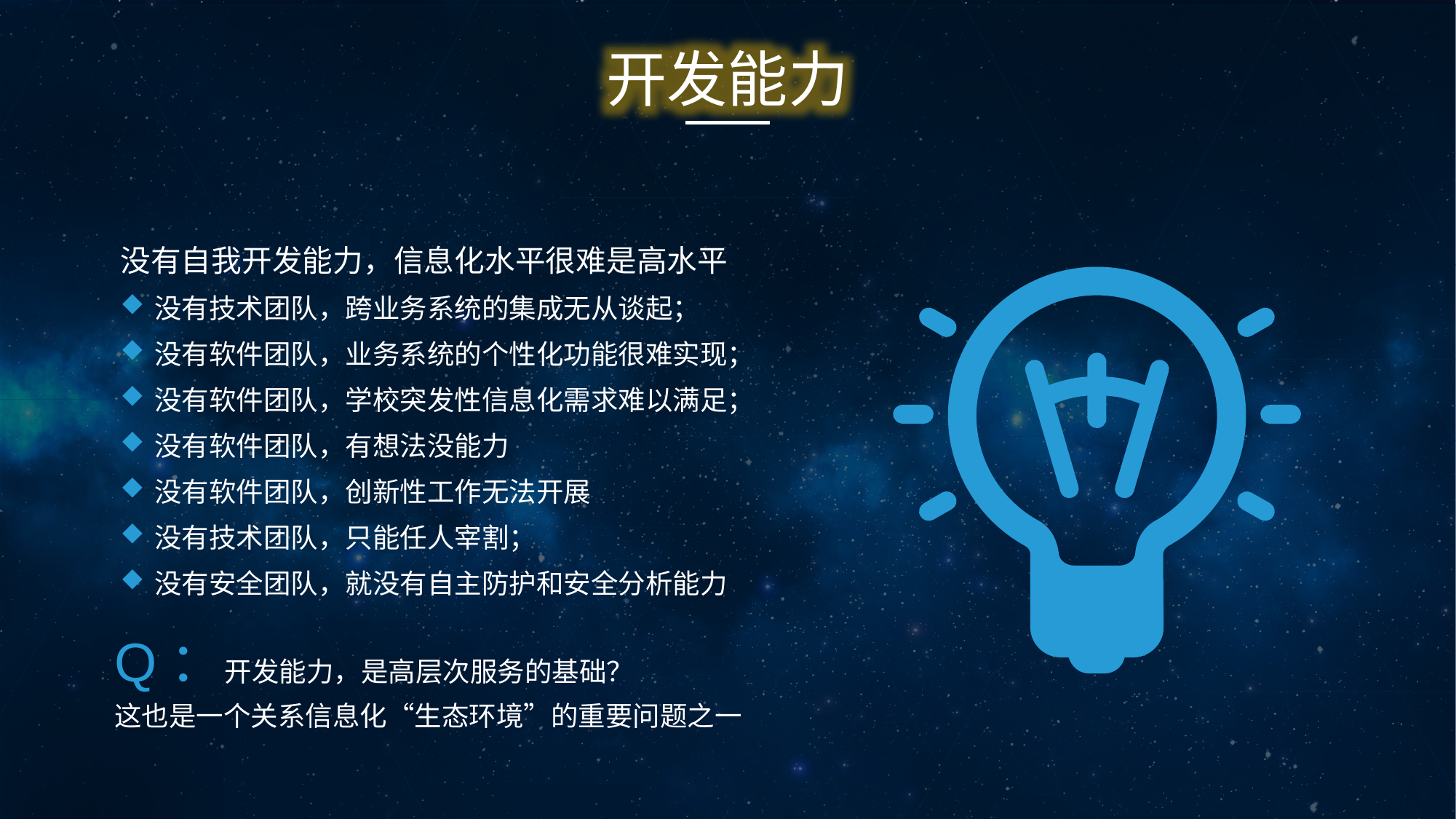

开发能力
没有自我开发能力，信息化水平很难是高水平
没有技术团队，跨业务系统的集成无从谈起；
没有软件团队，业务系统的个性化功能很难实现；
没有软件团队，学校突发性信息化需求难以满足；
没有软件团队，有想法没能力
没有软件团队，创新性工作无法开展
没有技术团队，只能任人宰割；
没有安全团队，就没有自主防护和安全分析能力

Q：开发能力，是高层次服务的基础？
这也是一个关系信息化“生态环境”的重要问题之一